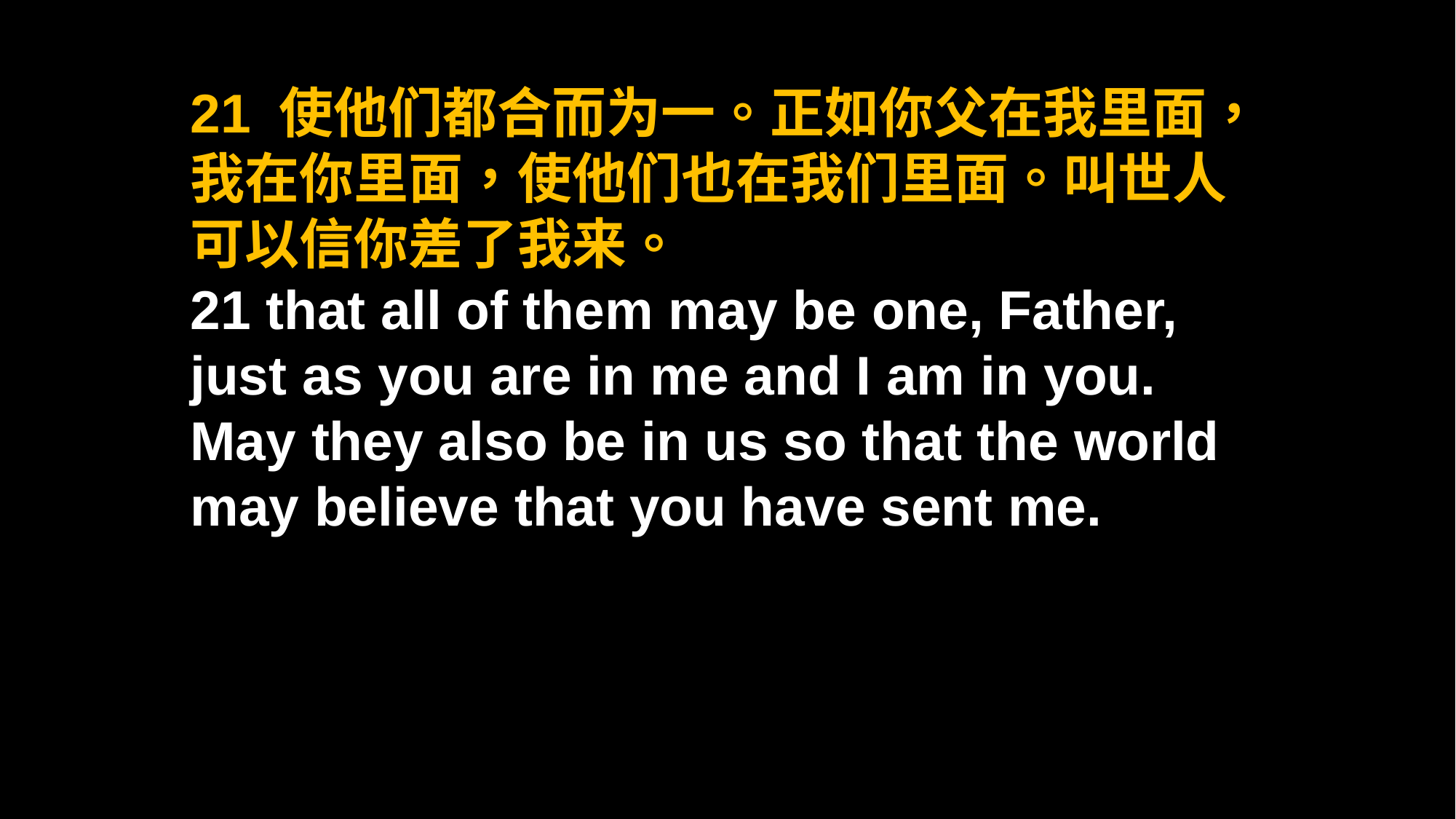

21 使他们都合而为一。正如你父在我里面，我在你里面，使他们也在我们里面。叫世人可以信你差了我来。
21 that all of them may be one, Father, just as you are in me and I am in you. May they also be in us so that the world may believe that you have sent me.